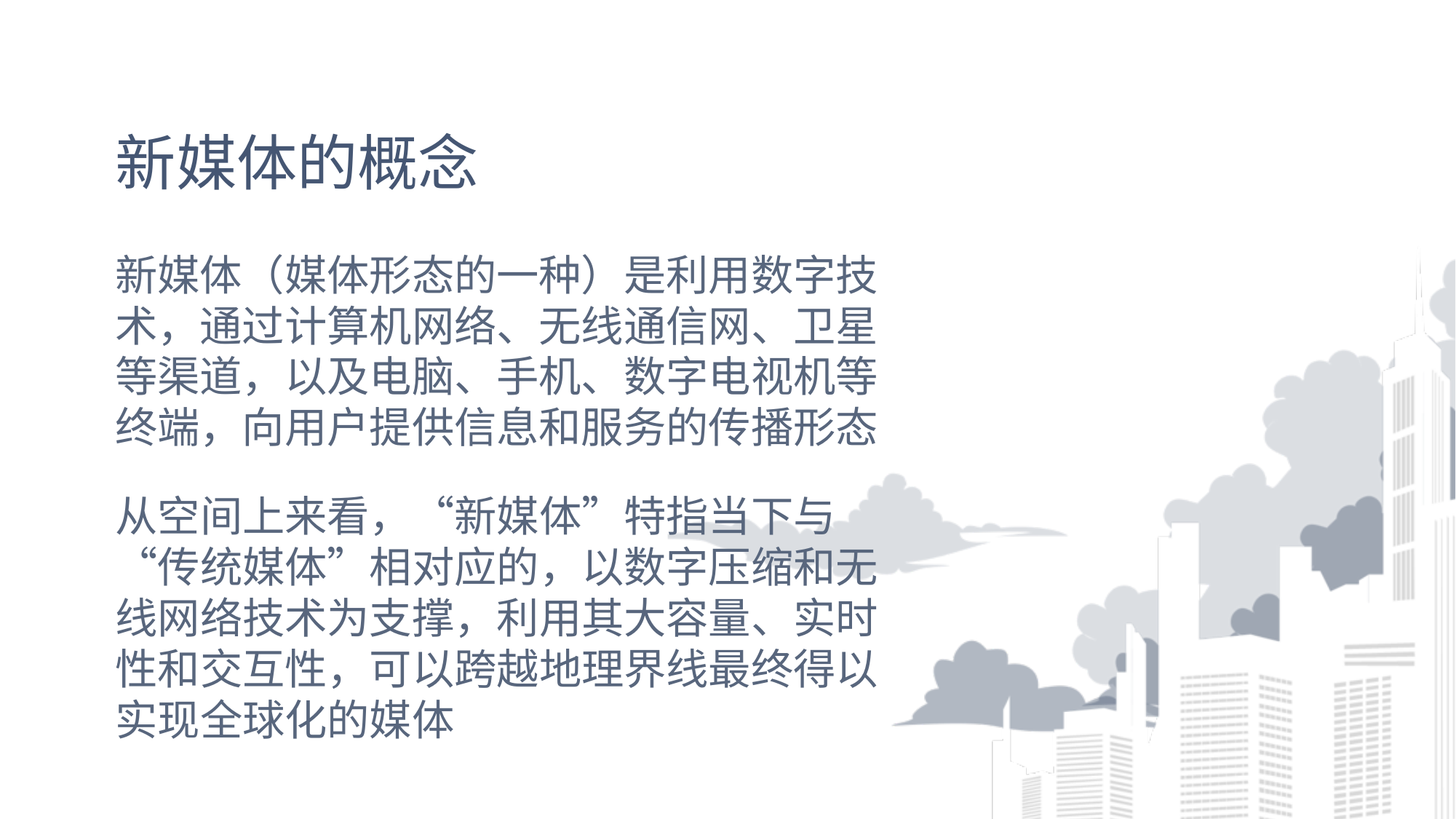

# 新媒体的概念
新媒体（媒体形态的一种）是利用数字技术，通过计算机网络、无线通信网、卫星等渠道，以及电脑、手机、数字电视机等终端，向用户提供信息和服务的传播形态
从空间上来看，“新媒体”特指当下与“传统媒体”相对应的，以数字压缩和无线网络技术为支撑，利用其大容量、实时性和交互性，可以跨越地理界线最终得以实现全球化的媒体